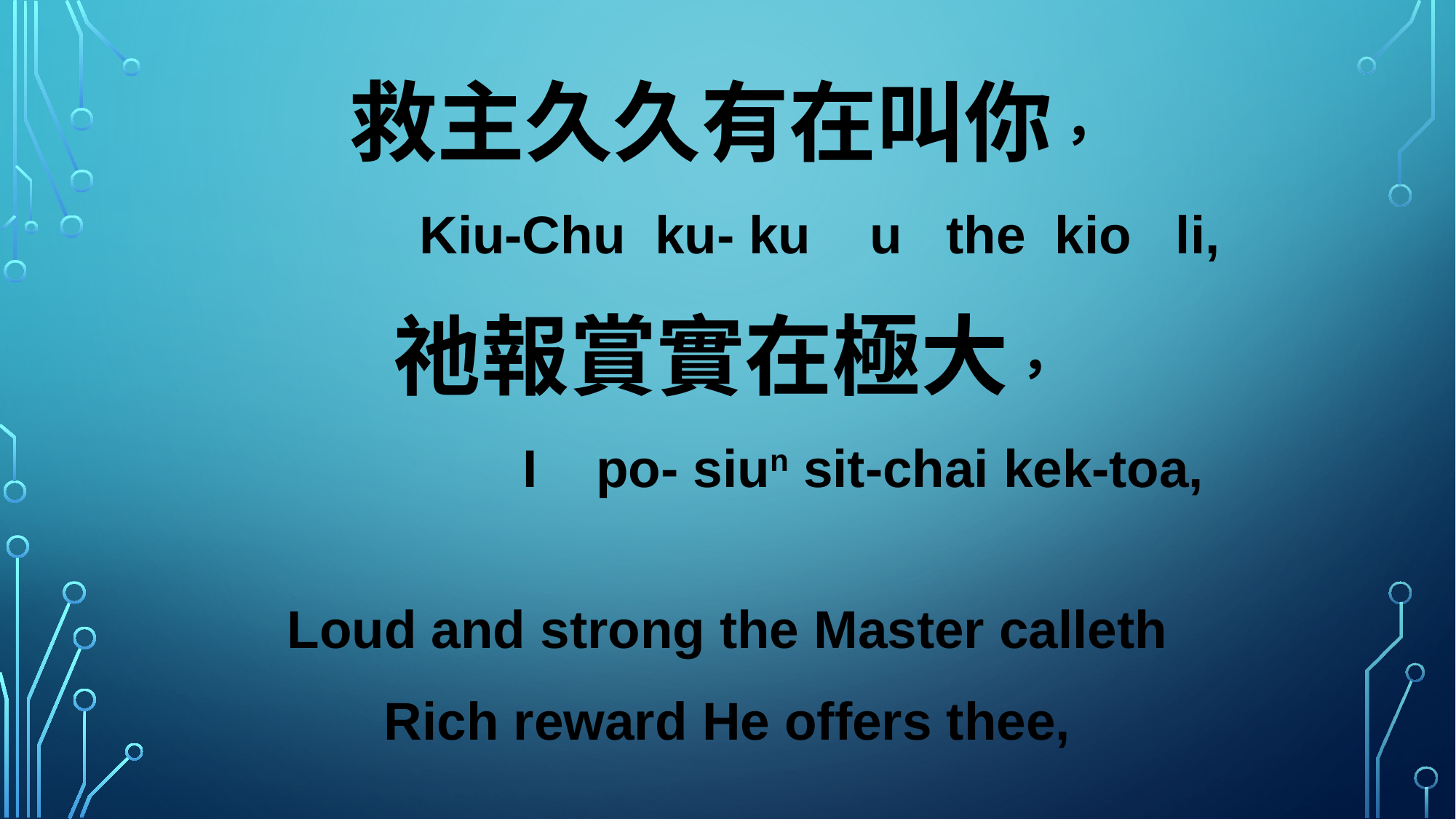

救主久久有在叫你，
                   Kiu-Chu  ku- ku    u   the  kio   li,
祂報賞實在極大，
                          I    po- siun sit-chai kek-toa,

Loud and strong the Master calleth
Rich reward He offers thee,